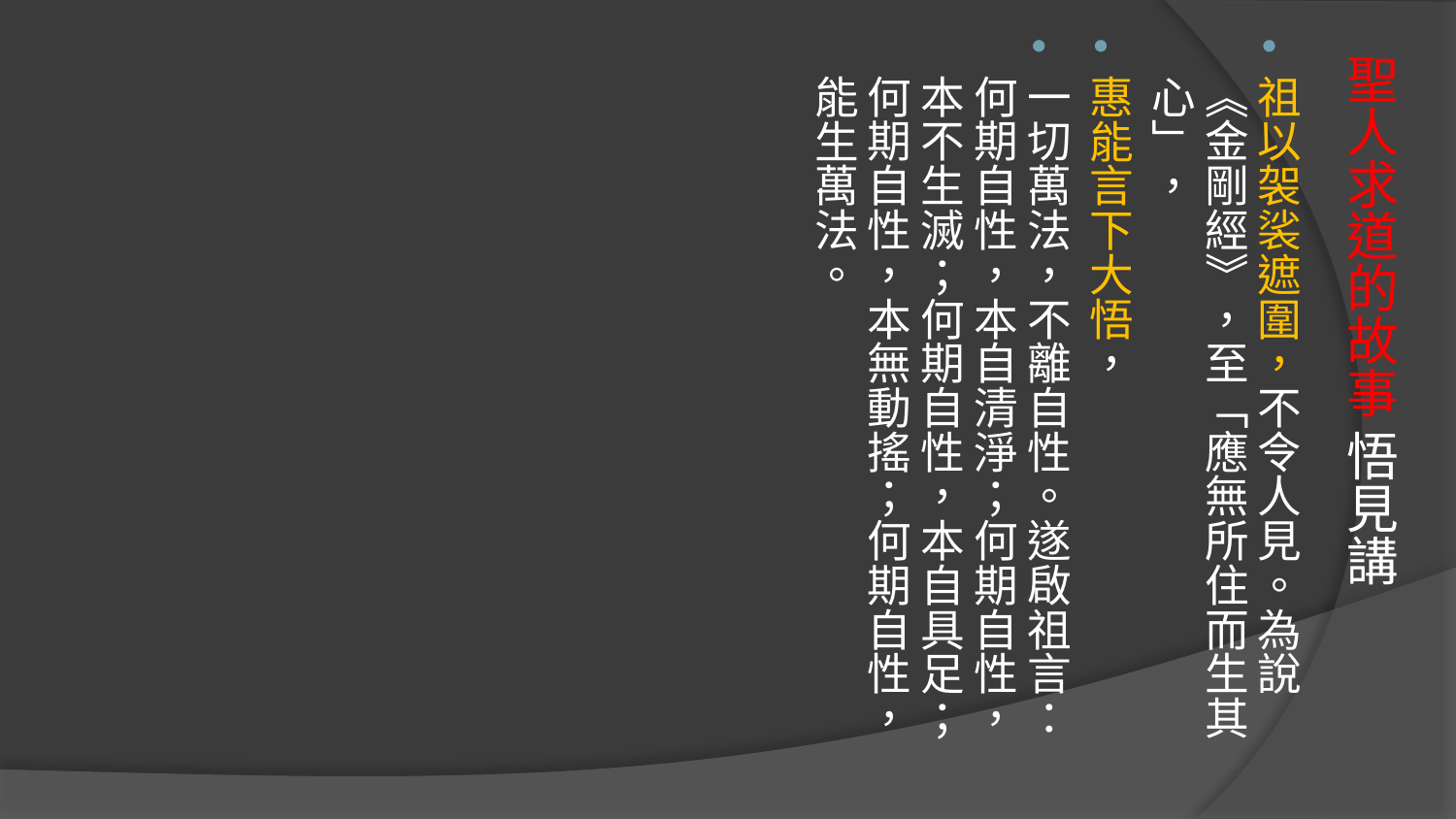

祖以袈裟遮圍，不令人見。為說《金剛經》，至「應無所住而生其心」，
惠能言下大悟，
一切萬法，不離自性。遂啟祖言：何期自性，本自清淨；何期自性，本不生滅；何期自性，本自具足；何期自性，本無動搖；何期自性，能生萬法。

# 聖人求道的故事 悟見講